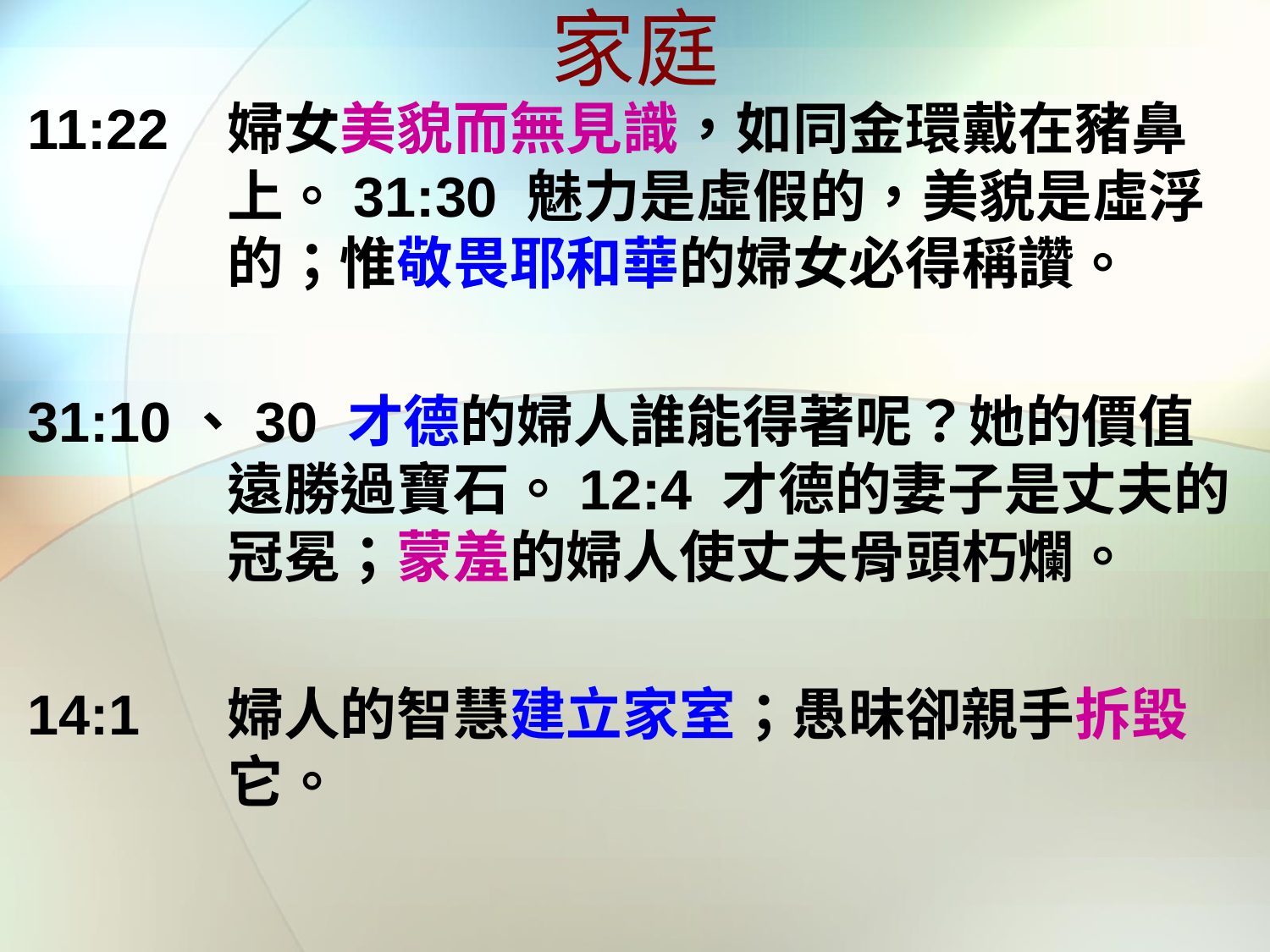

# 家庭
11:22	婦女美貌而無見識，如同金環戴在豬鼻上。31:30 魅力是虛假的，美貌是虛浮的；惟敬畏耶和華的婦女必得稱讚。

31:10、30 才德的婦人誰能得著呢？她的價值遠勝過寶石。12:4 才德的妻子是丈夫的冠冕；蒙羞的婦人使丈夫骨頭朽爛。

14:1	婦人的智慧建立家室；愚昧卻親手拆毀它。